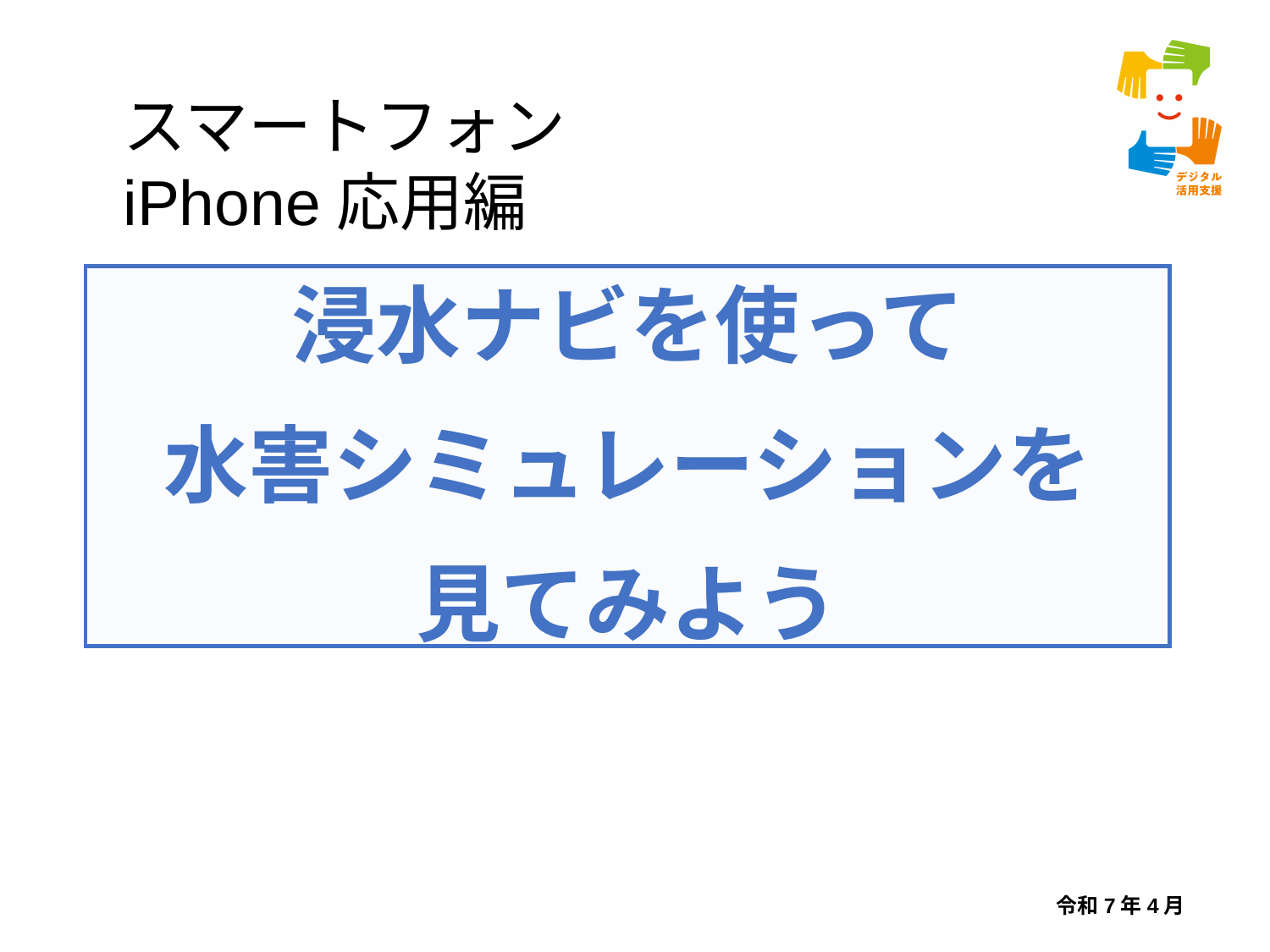

スマートフォン
iPhone応用編
浸水ナビを使って
水害シミュレーションを
見てみよう
令和7年4月